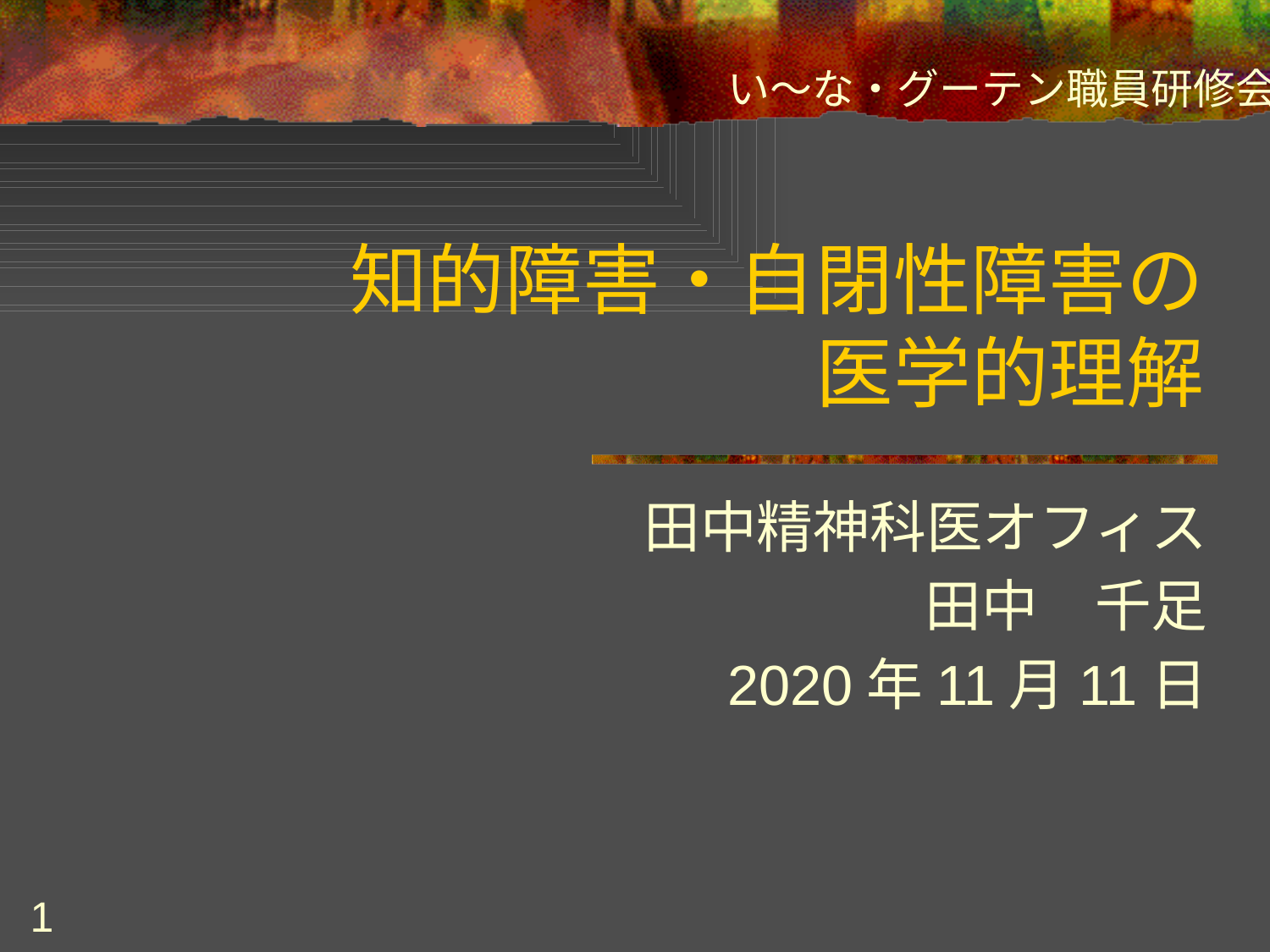

い～な・グーテン職員研修会
# 知的障害・自閉性障害の 医学的理解
田中精神科医オフィス
田中　千足
2020年11月11日
1